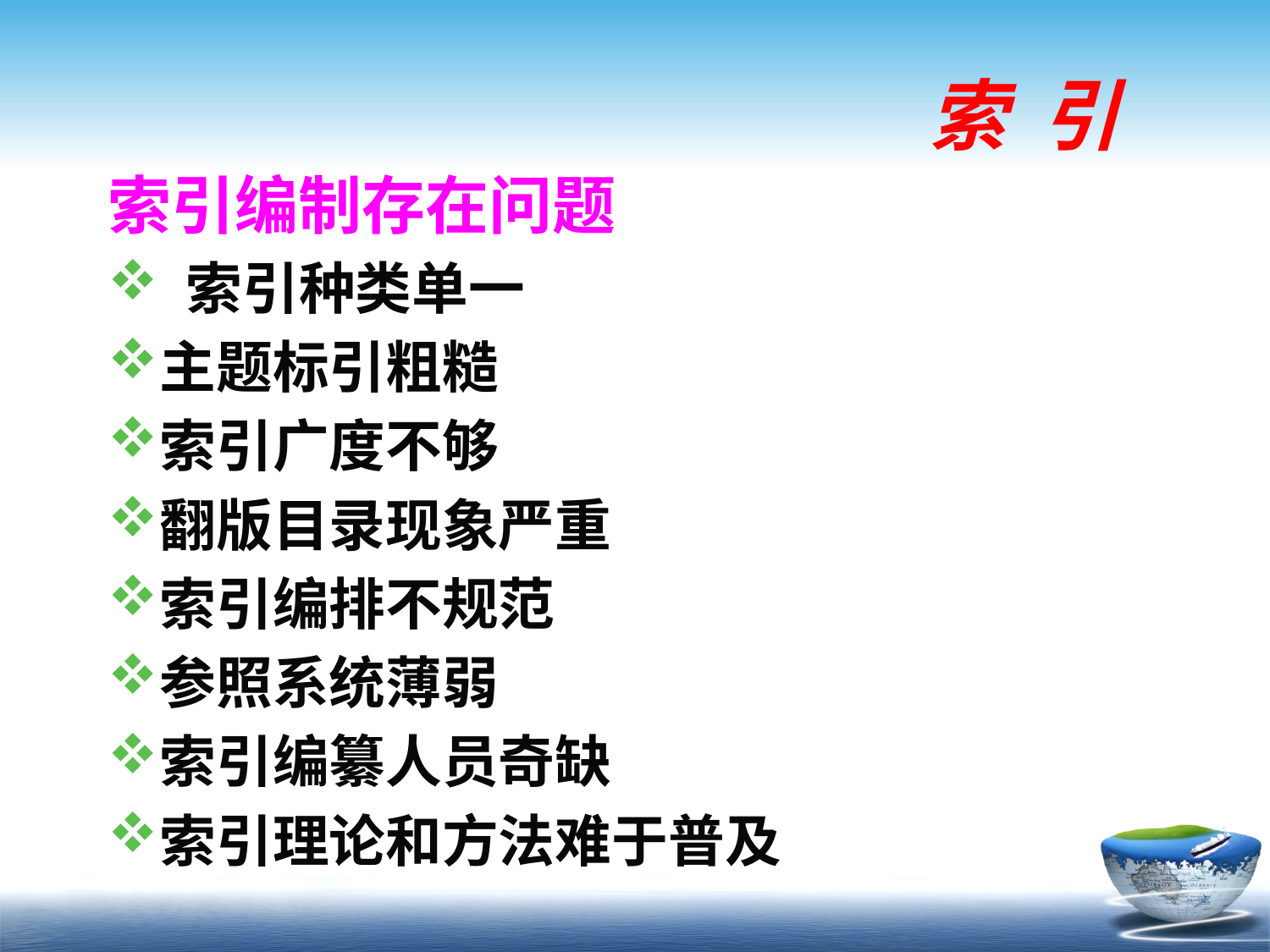

# 索  引
索引编制存在问题
 索引种类单一
主题标引粗糙
索引广度不够
翻版目录现象严重
索引编排不规范
参照系统薄弱
索引编纂人员奇缺
索引理论和方法难于普及